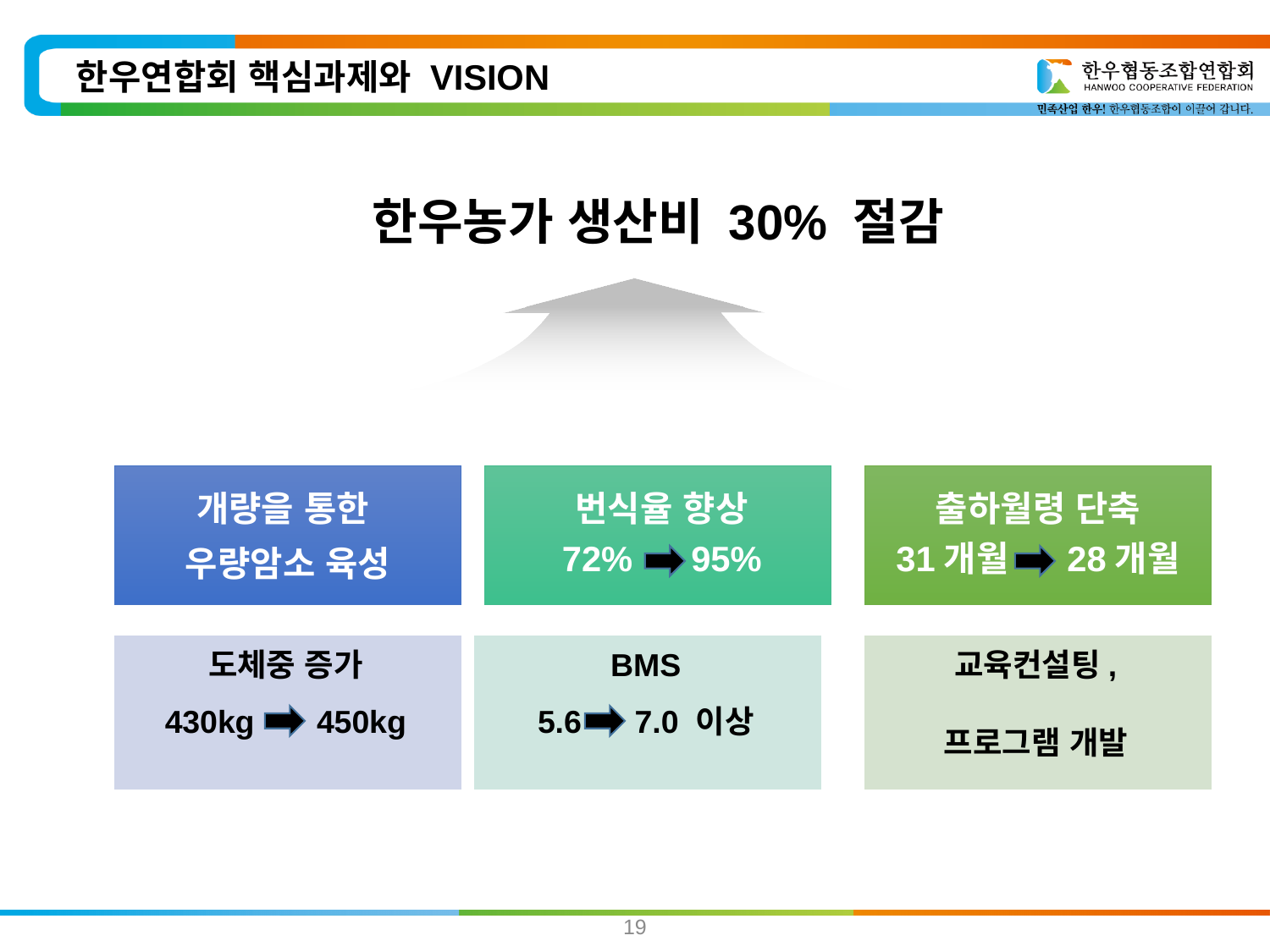

한우연합회 핵심과제와 VISION
한우농가 생산비 30% 절감

개량을 통한
우량암소 육성

번식율 향상
72%      95%

출하월령 단축
31개월     28개월

도체중 증가

430kg       450kg

BMS

5.6      7.0 이상

교육컨설팅,

프로그램 개발